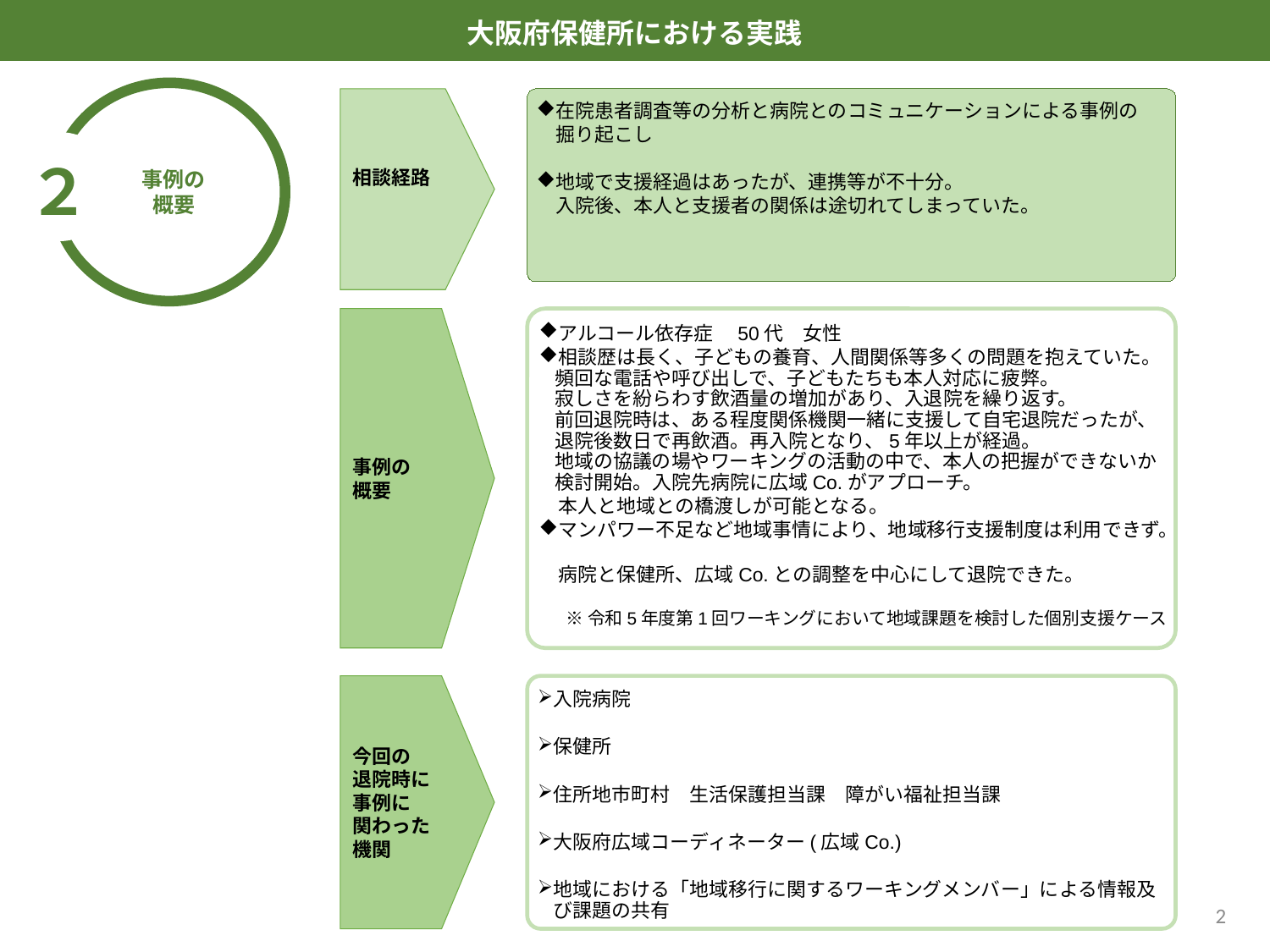

大阪府保健所における実践

２
事例の
概要
在院患者調査等の分析と病院とのコミュニケーションによる事例の
　掘り起こし

地域で支援経過はあったが、連携等が不十分。
　入院後、本人と支援者の関係は途切れてしまっていた。

相談経路

事例の
概要
アルコール依存症　50代　女性
相談歴は長く、子どもの養育、人間関係等多くの問題を抱えていた。
頻回な電話や呼び出しで、子どもたちも本人対応に疲弊。
寂しさを紛らわす飲酒量の増加があり、入退院を繰り返す。
前回退院時は、ある程度関係機関一緒に支援して自宅退院だったが、退院後数日で再飲酒。再入院となり、5年以上が経過。
地域の協議の場やワーキングの活動の中で、本人の把握ができないか検討開始。入院先病院に広域Co.がアプローチ。
　本人と地域との橋渡しが可能となる。
マンパワー不足など地域事情により、地域移行支援制度は利用できず。
　病院と保健所、広域Co.との調整を中心にして退院できた。
※令和5年度第1回ワーキングにおいて地域課題を検討した個別支援ケース

今回の
退院時に
事例に
関わった
機関
入院病院

保健所

住所地市町村　生活保護担当課　障がい福祉担当課

大阪府広域コーディネーター(広域Co.)

地域における「地域移行に関するワーキングメンバー」による情報及び課題の共有
2